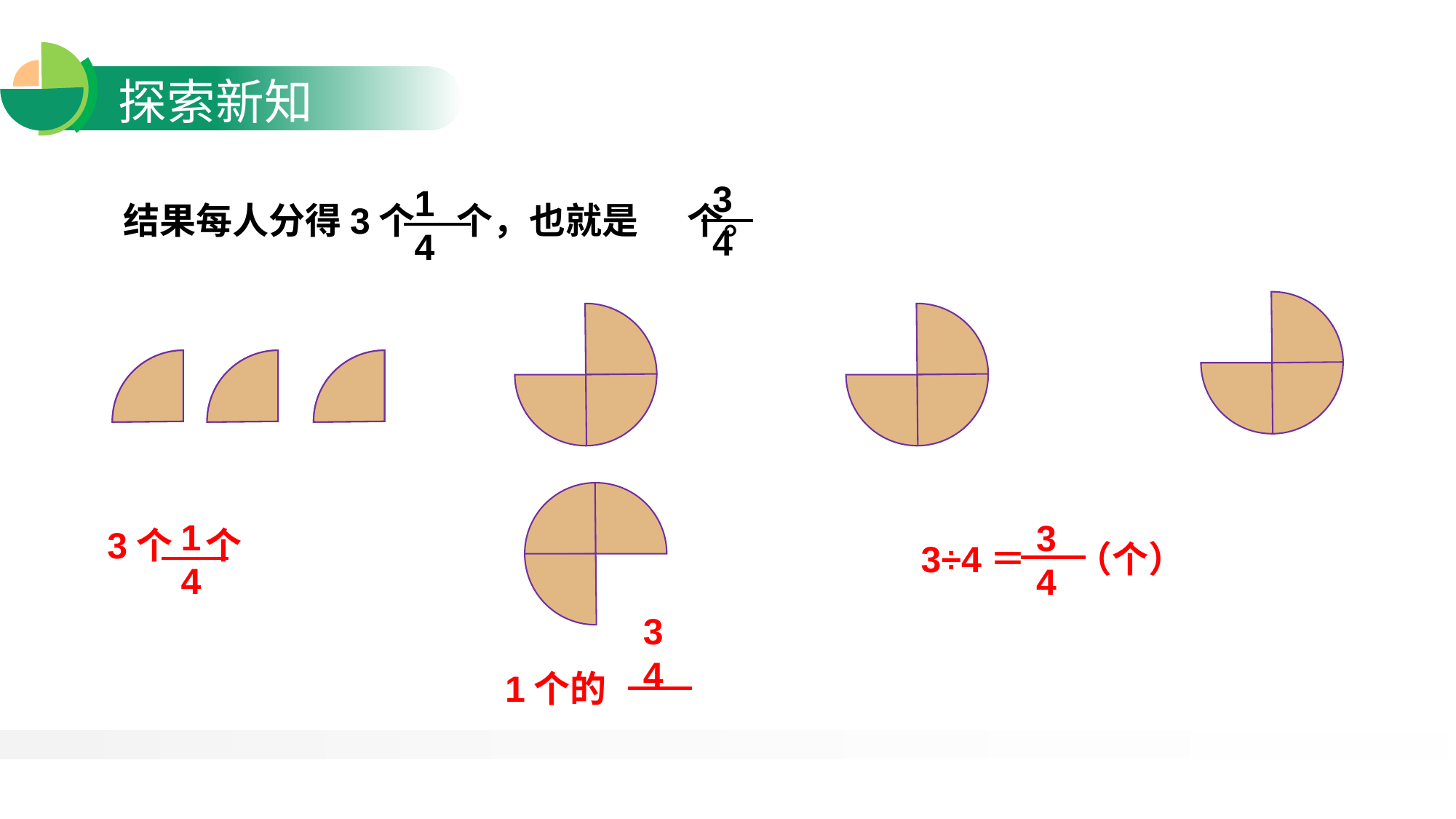

3
4
1
4
结果每人分得3个     个，也就是      个。

1
4
3个    个
3
4
3÷4＝      （个）
3
4
1个的